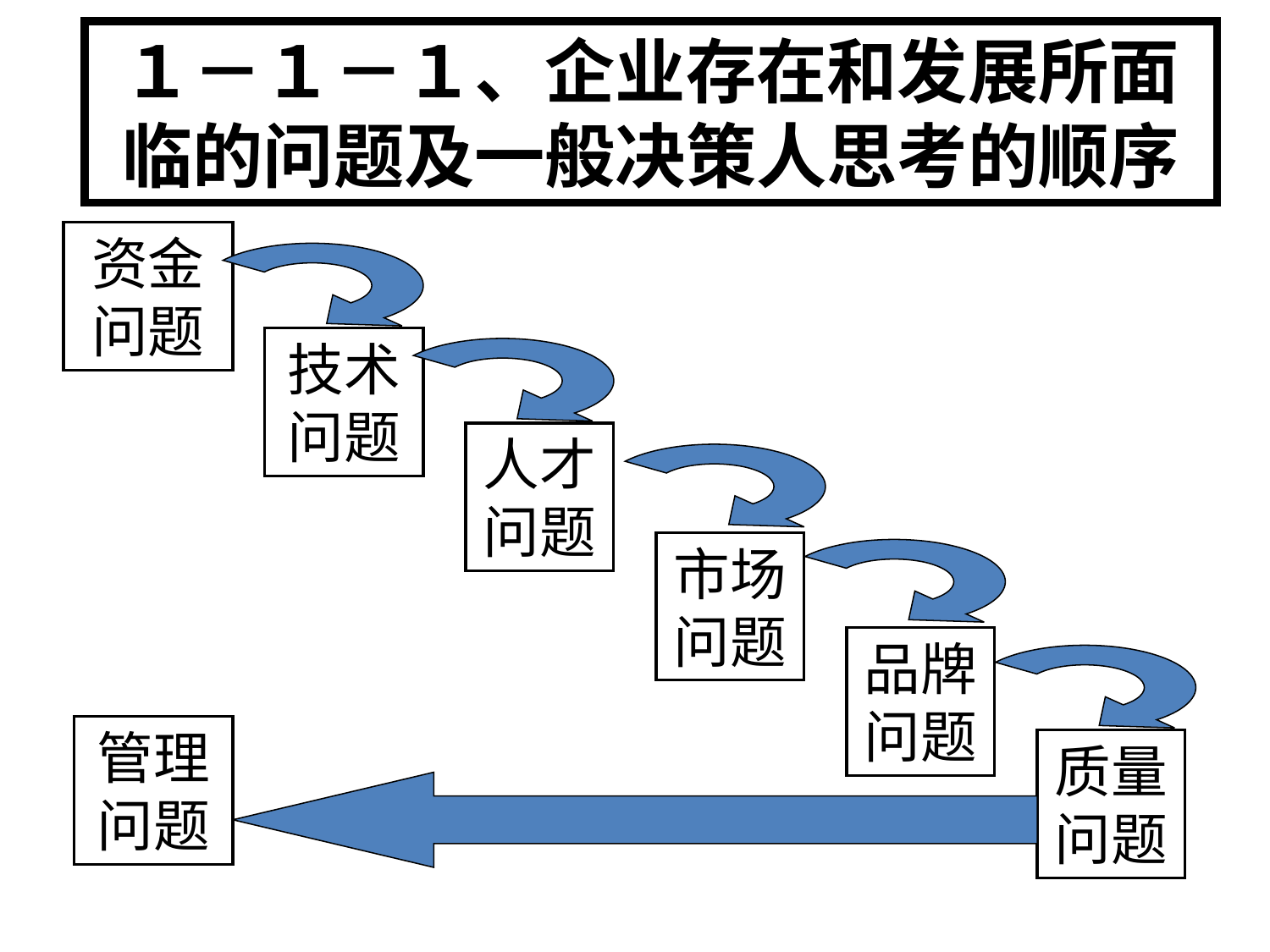

１－１－１、企业存在和发展所面临的问题及一般决策人思考的顺序
资金问题

技术问题

人才问题

市场问题

品牌问题

管理问题
质量问题